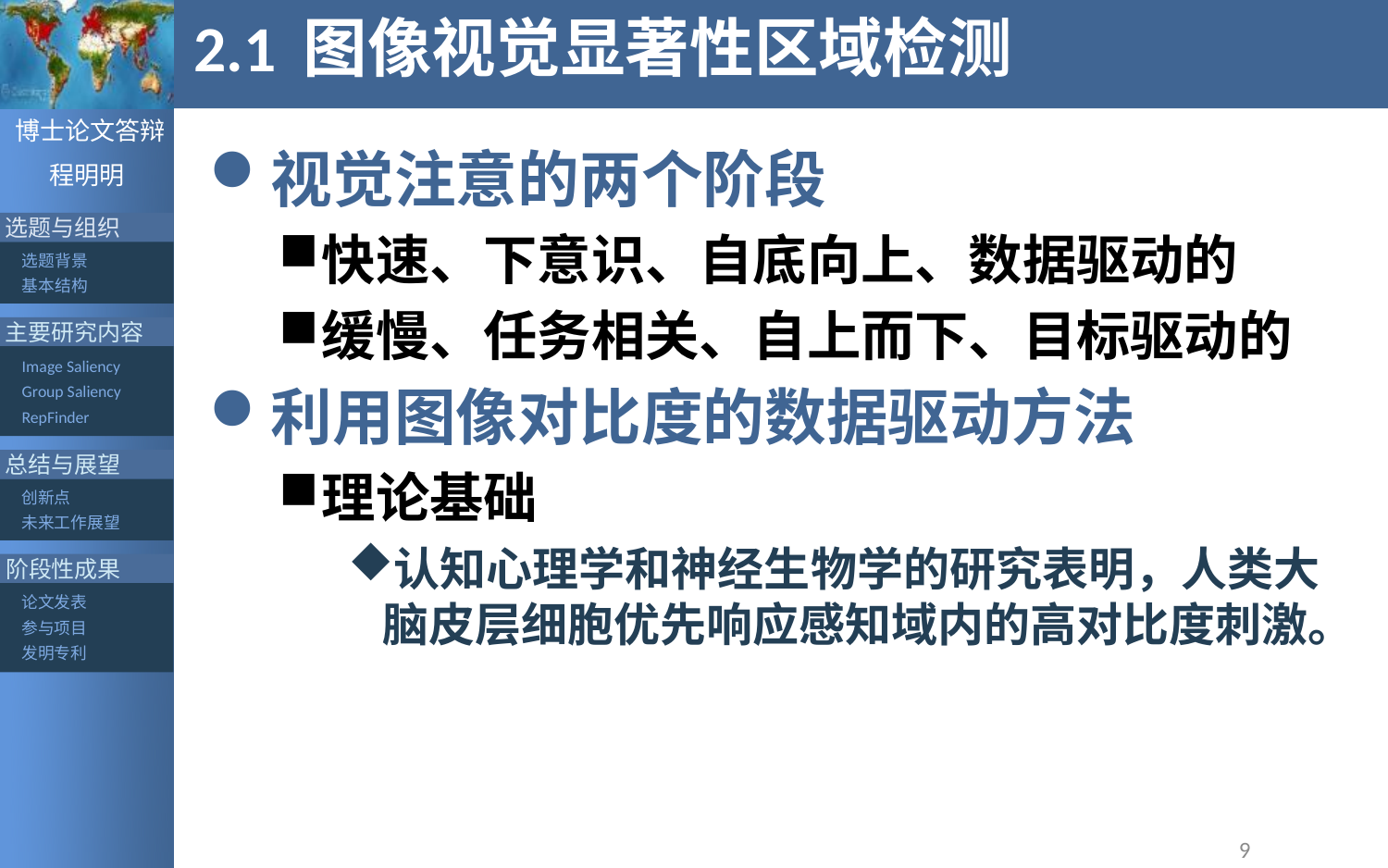

# 2.1 图像视觉显著性区域检测
视觉注意的两个阶段
快速、下意识、自底向上、数据驱动的
缓慢、任务相关、自上而下、目标驱动的
利用图像对比度的数据驱动方法
理论基础
认知心理学和神经生物学的研究表明，人类大脑皮层细胞优先响应感知域内的高对比度刺激。
9